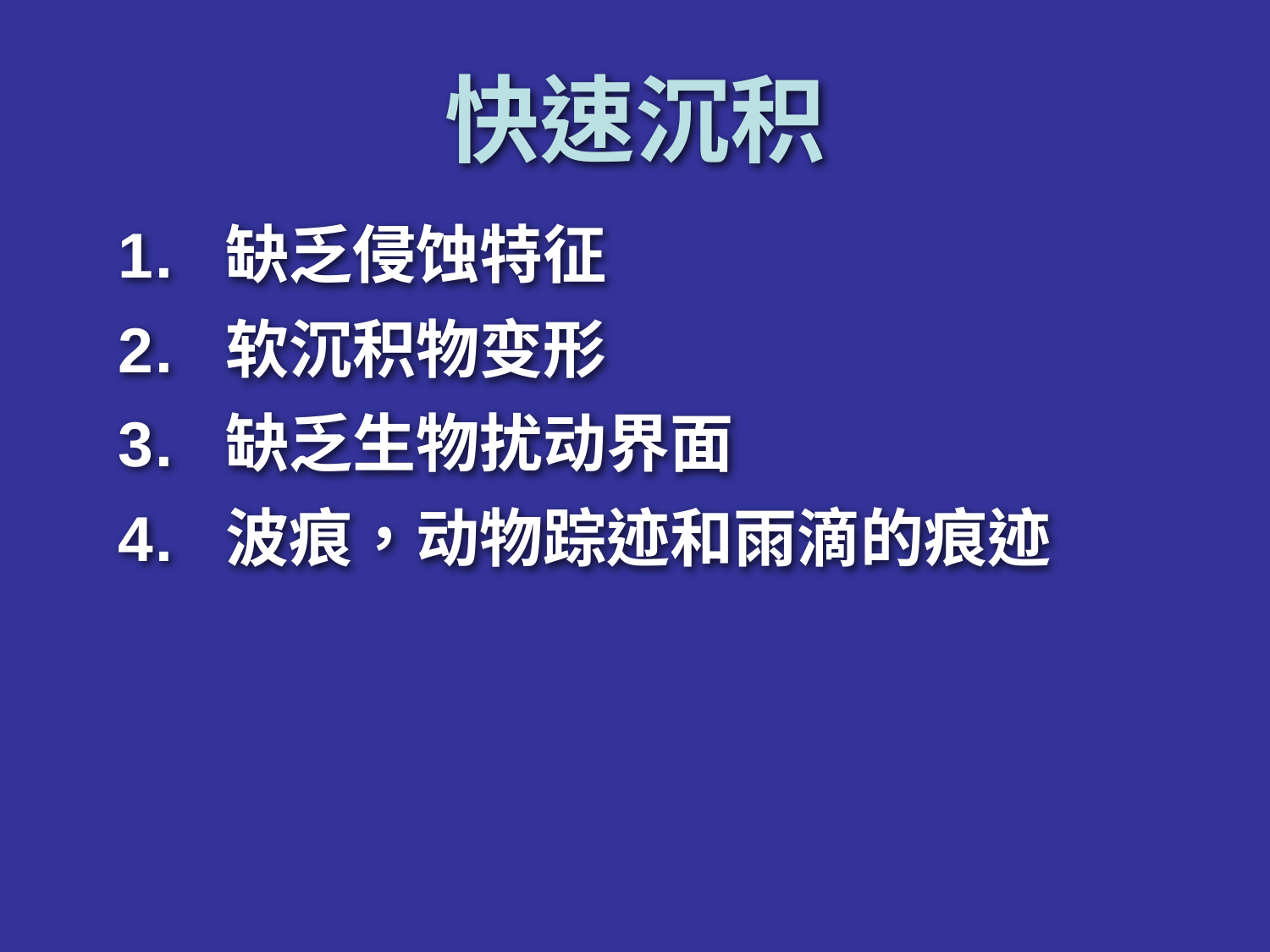

# 快速沉积
  缺乏侵蚀特征
  软沉积物变形
  缺乏生物扰动界面
  波痕，动物踪迹和雨滴的痕迹